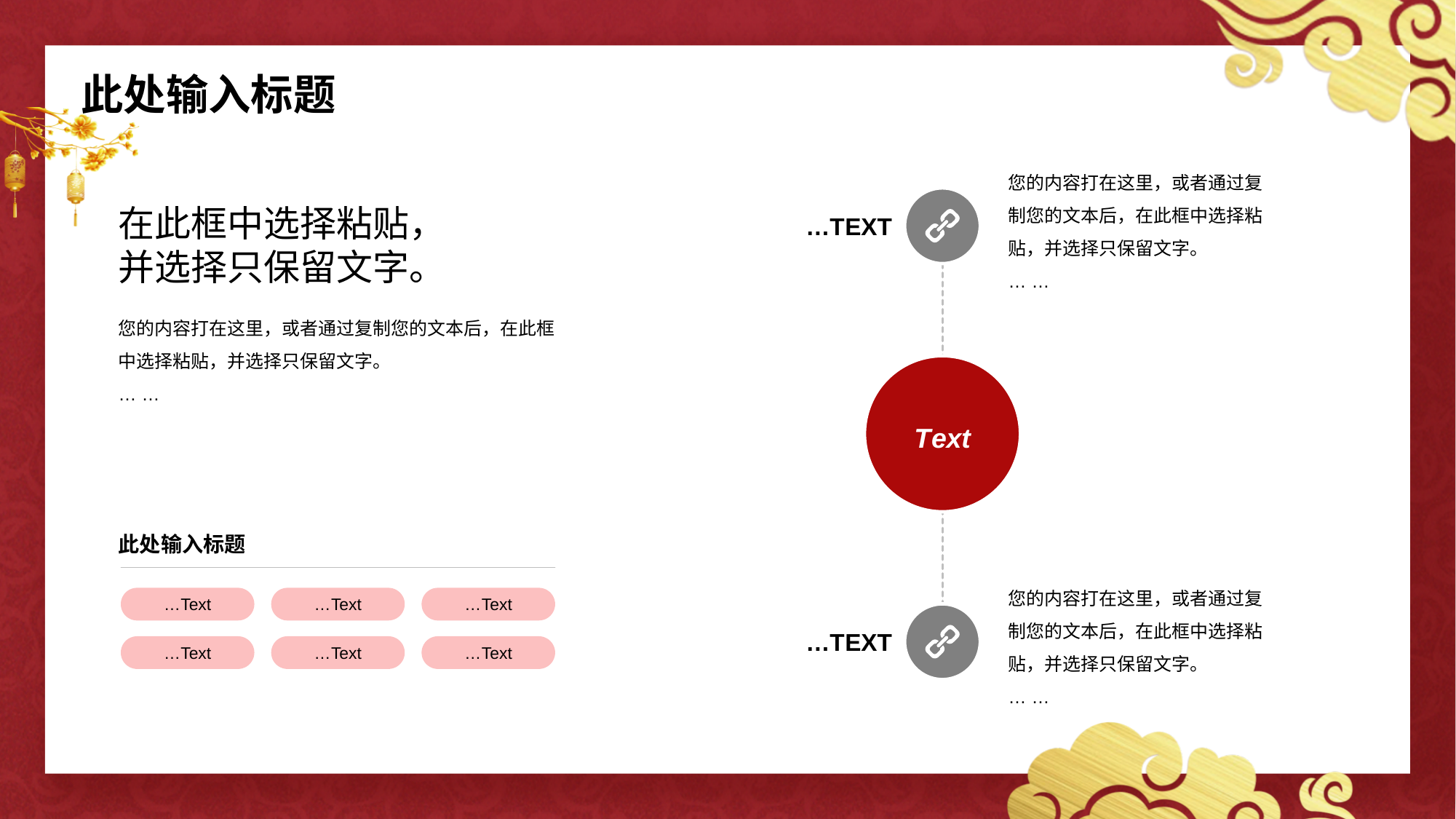

此处输入标题
您的内容打在这里，或者通过复制您的文本后，在此框中选择粘贴，并选择只保留文字。
… …

…T EXT
T ext

…T EXT
在此框中选择粘贴，
并选择只保留文字。
您的内容打在这里，或者通过复制您的文本后，在此框中选择粘贴，并选择只保留文字。
… …
此处输入标题
您的内容打在这里，或者通过复制您的文本后，在此框中选择粘贴，并选择只保留文字。
… …
… Text
… Text
… Text
… Text
… Text
… Text